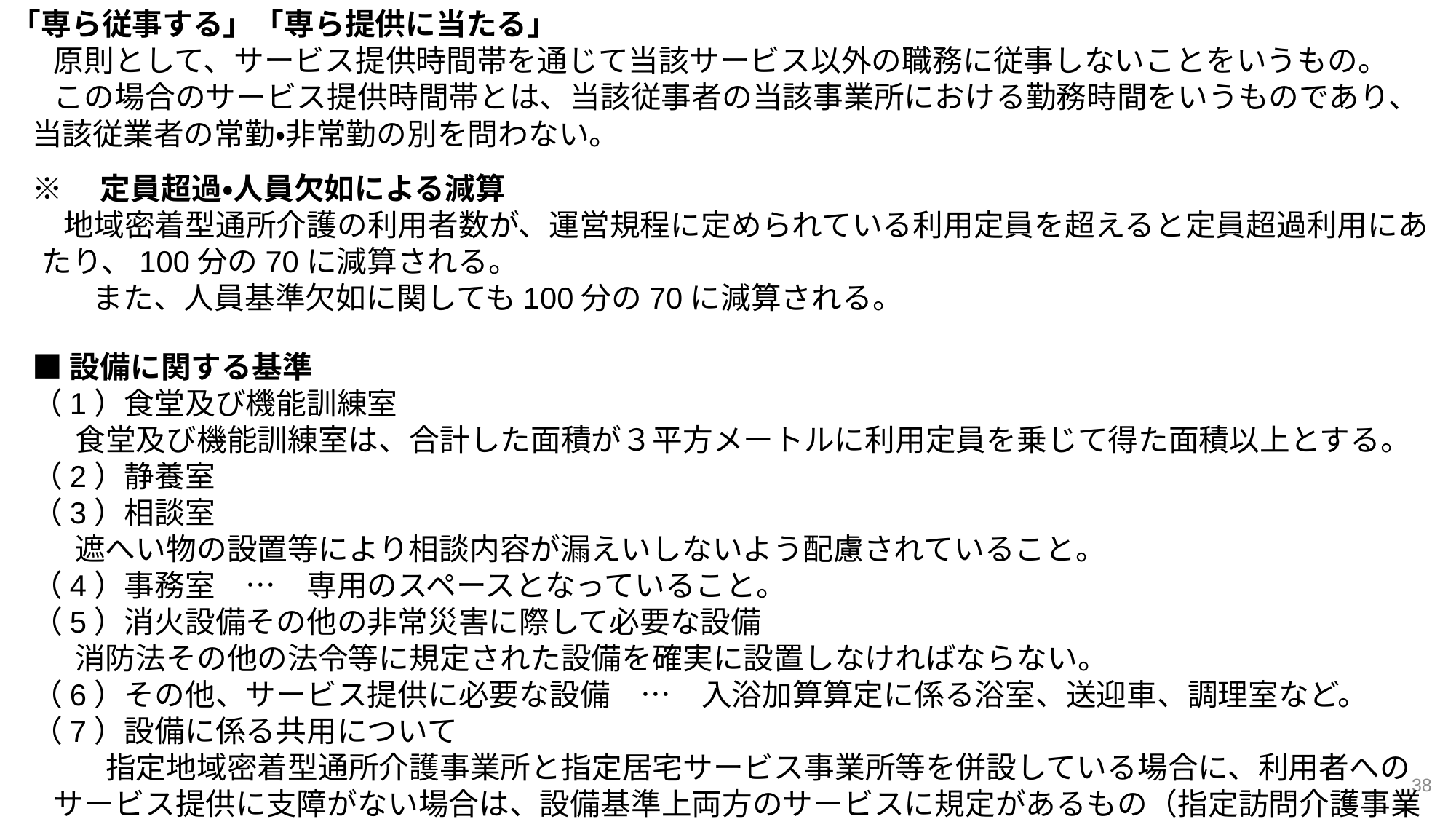

「専ら従事する」「専ら提供に当たる」
原則として、サービス提供時間帯を通じて当該サービス以外の職務に従事しないことをいうもの。
この場合のサービス提供時間帯とは、当該従事者の当該事業所における勤務時間をいうものであり、当該従業者の常勤・非常勤の別を問わない。

※　定員超過・人員欠如による減算
地域密着型通所介護の利用者数が、運営規程に定められている利用定員を超えると定員超過利用にあたり、100分の70に減算される。
　　また、人員基準欠如に関しても100分の70に減算される。

■設備に関する基準
（1）食堂及び機能訓練室
食堂及び機能訓練室は、合計した面積が３平方メートルに利用定員を乗じて得た面積以上とする。
（2）静養室
（3）相談室
遮へい物の設置等により相談内容が漏えいしないよう配慮されていること。
（4）事務室　…　専用のスペースとなっていること。
（5）消火設備その他の非常災害に際して必要な設備
消防法その他の法令等に規定された設備を確実に設置しなければならない。
（6）その他、サービス提供に必要な設備　…　入浴加算算定に係る浴室、送迎車、調理室など。
（7）設備に係る共用について
　指定地域密着型通所介護事業所と指定居宅サービス事業所等を併設している場合に、利用者へのサービス提供に支障がない場合は、設備基準上両方のサービスに規定があるもの（指定訪問介護事業
38